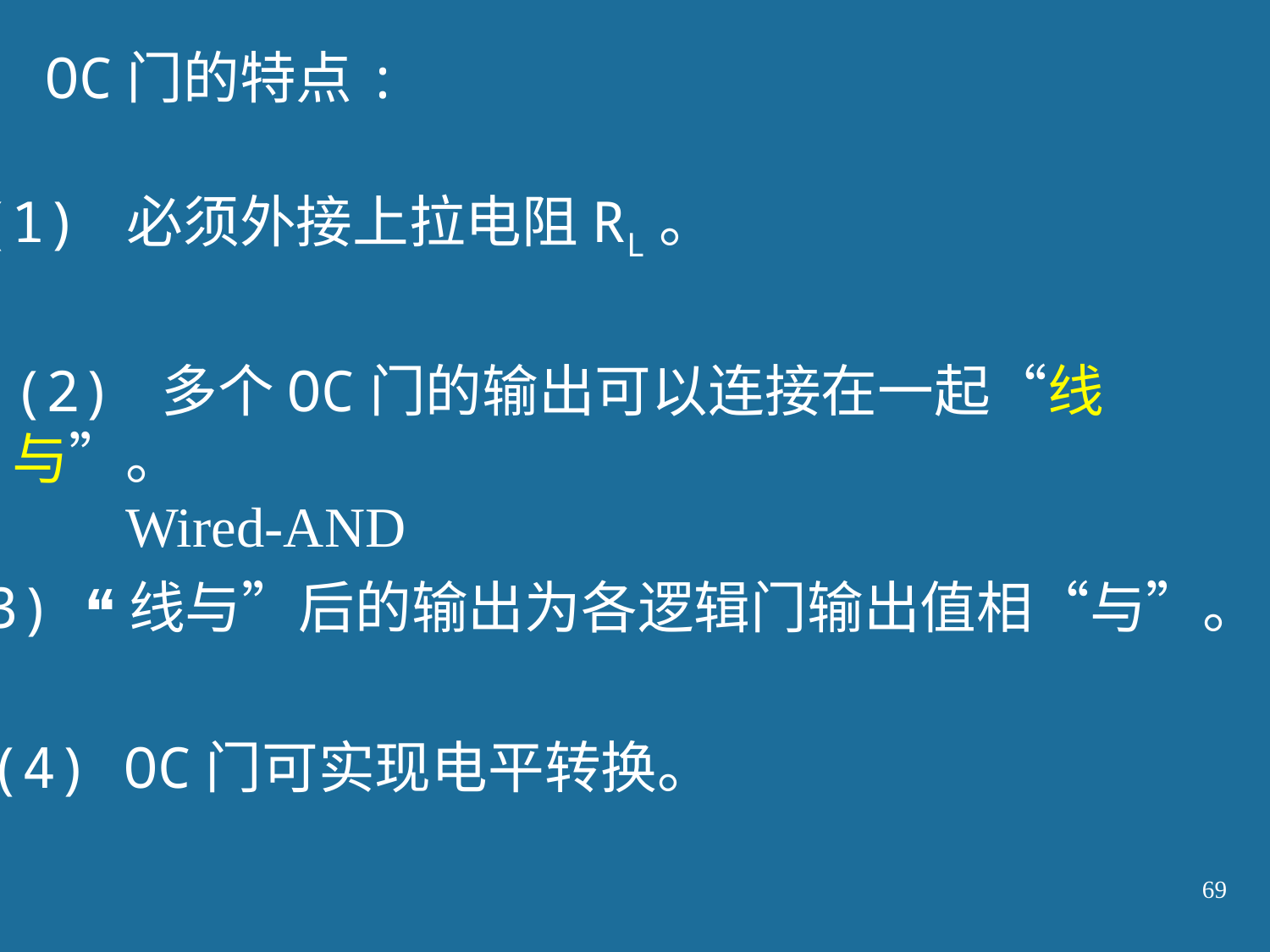

OC门的特点:
(1) 必须外接上拉电阻RL。
(2) 多个OC门的输出可以连接在一起“线与”。
        Wired-AND
(3) “线与”后的输出为各逻辑门输出值相“与”。
(4) OC门可实现电平转换。
69